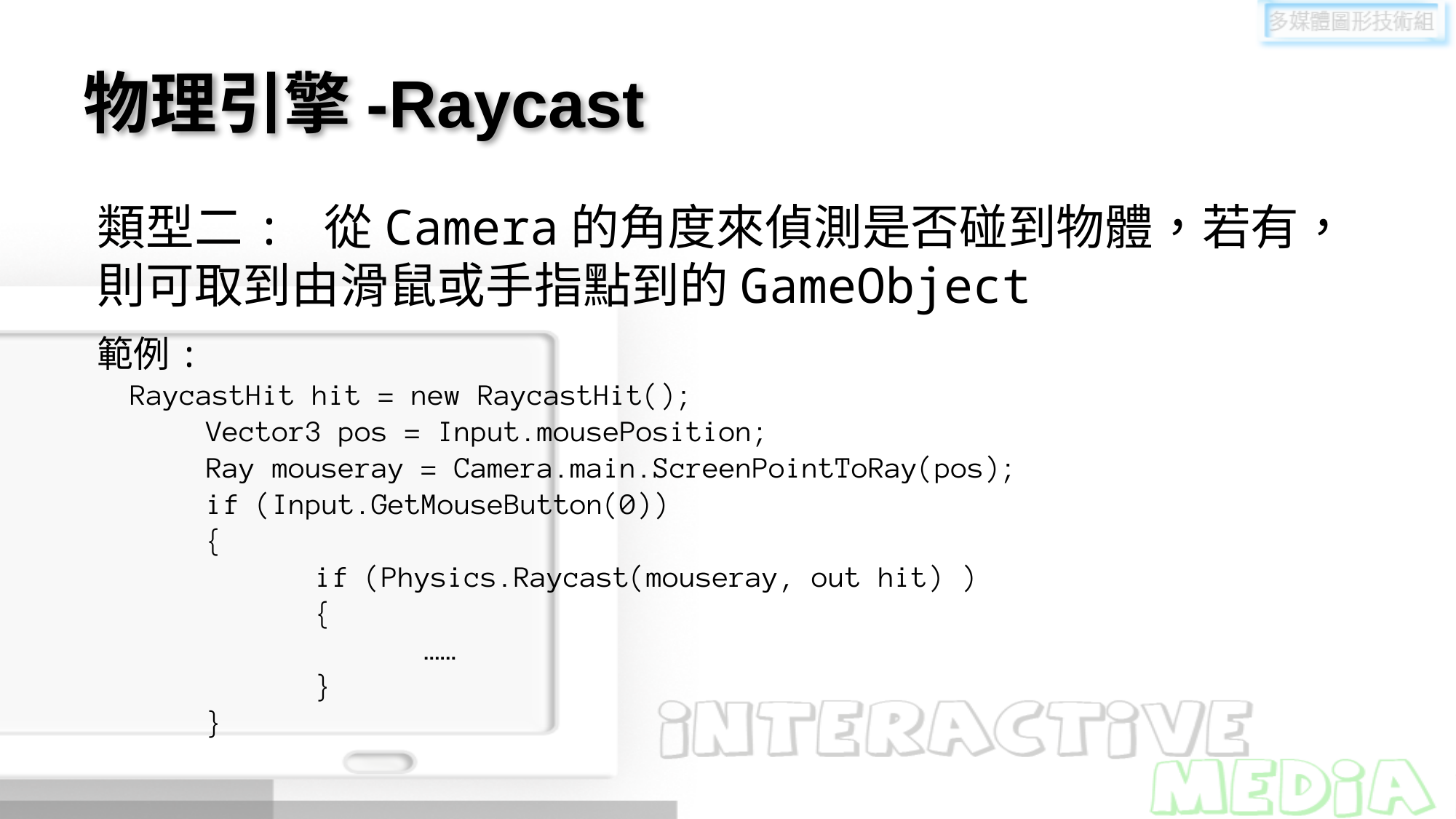

# 物理引擎-Raycast
類型二: 從Camera的角度來偵測是否碰到物體，若有，則可取到由滑鼠或手指點到的GameObject
範例:
  RaycastHit hit = new RaycastHit();
	Vector3 pos = Input.mousePosition;
	Ray mouseray = Camera.main.ScreenPointToRay(pos);
	if (Input.GetMouseButton(0))
	{
		if (Physics.Raycast(mouseray, out hit) )
		{
			……
		}
	}